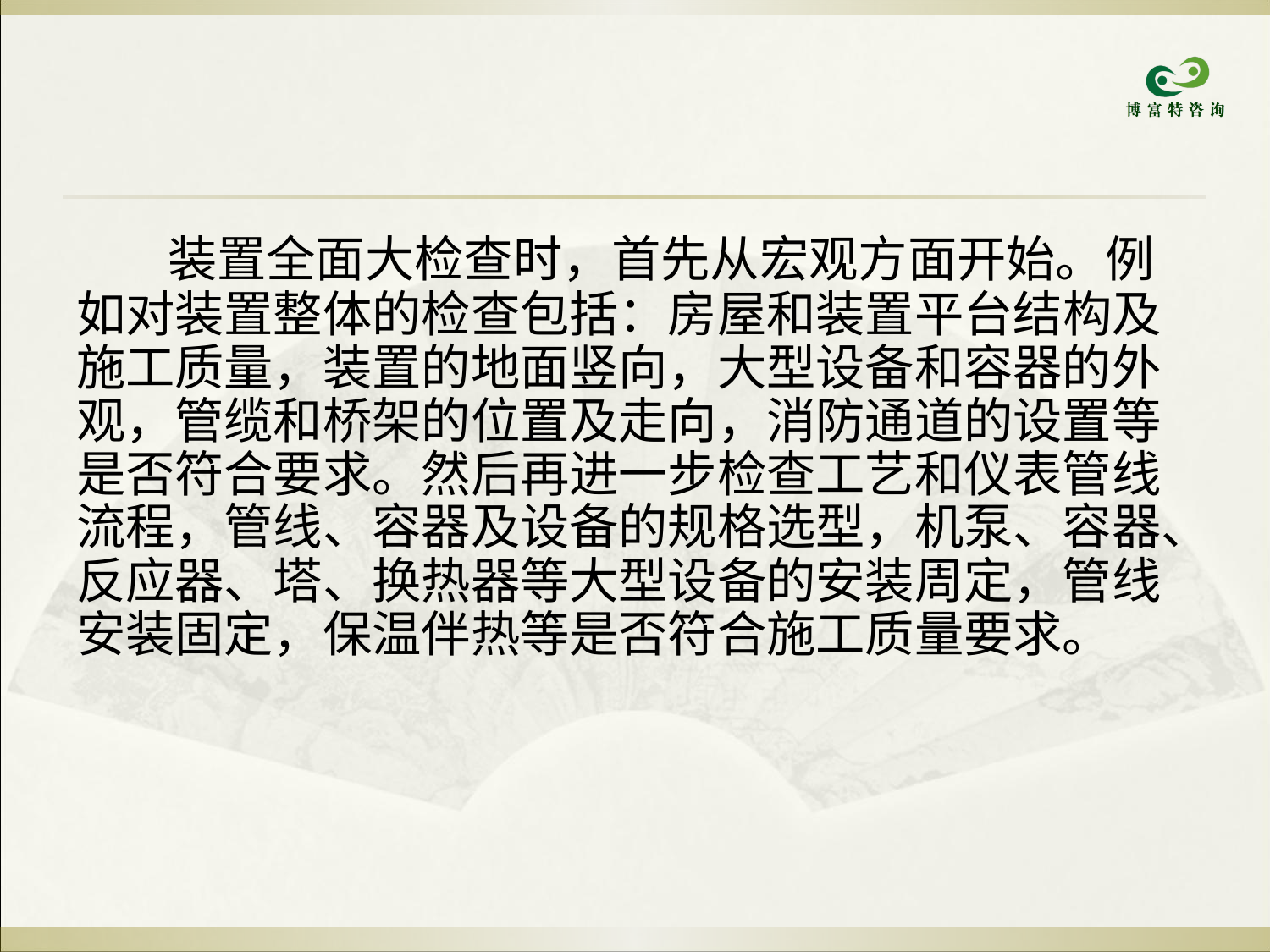

装置全面大检查时，首先从宏观方面开始。例如对装置整体的检查包括：房屋和装置平台结构及施工质量，装置的地面竖向，大型设备和容器的外观，管缆和桥架的位置及走向，消防通道的设置等是否符合要求。然后再进一步检查工艺和仪表管线流程，管线、容器及设备的规格选型，机泵、容器、反应器、塔、换热器等大型设备的安装周定，管线安装固定，保温伴热等是否符合施工质量要求。